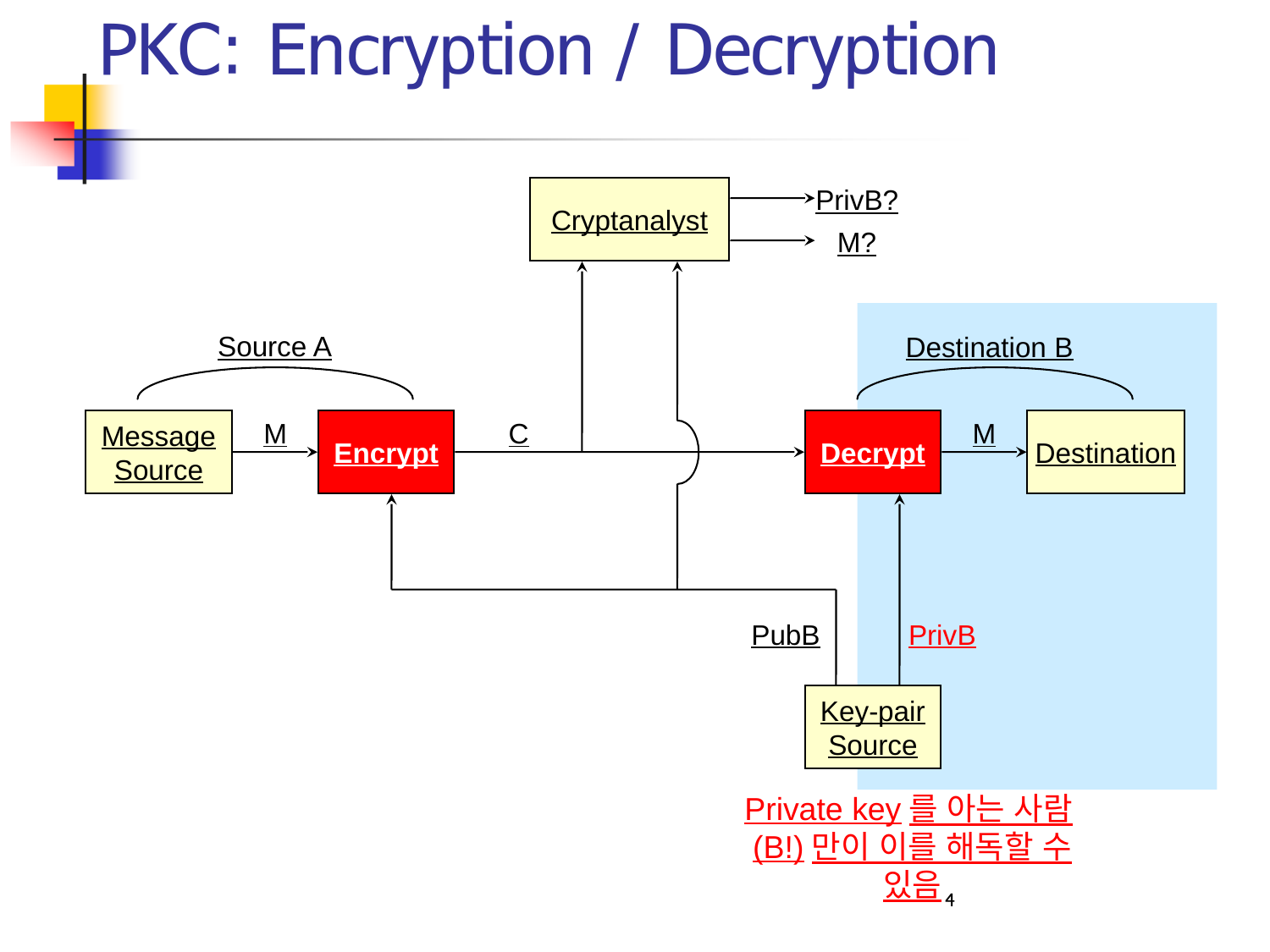

4
# PKC: Encryption / Decryption
PrivB?
Cryptanalyst

M?

Source A
Destination B

M
C
M
Message
Source
Encrypt
Decrypt
Destination

PubB
PrivB
Key-pair
Source
Private key를 아는 사람(B!)만이 이를 해독할 수 있음